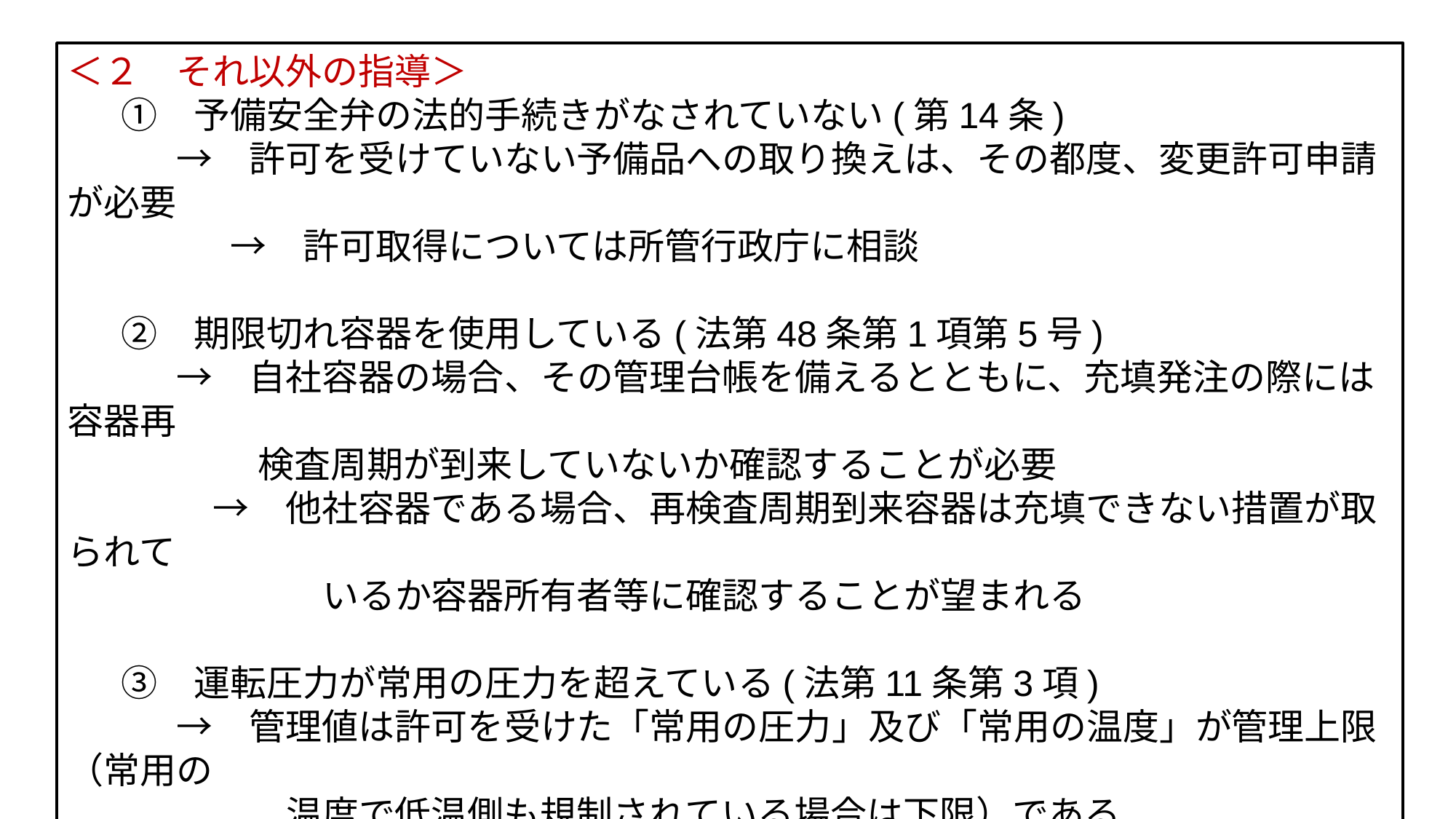

＜２　それ以外の指導＞
 　①　予備安全弁の法的手続きがなされていない(第14条)
　　　→　許可を受けていない予備品への取り換えは、その都度、変更許可申請が必要
 　　　　→　許可取得については所管行政庁に相談

 　②　期限切れ容器を使用している(法第48条第1項第5号)
　　　→　自社容器の場合、その管理台帳を備えるとともに、充填発注の際には容器再
　　　　　 検査周期が到来していないか確認することが必要
　　　　→　他社容器である場合、再検査周期到来容器は充填できない措置が取られて
　　　　　　　いるか容器所有者等に確認することが望まれる

 　③　運転圧力が常用の圧力を超えている(法第11条第3項)
　　　→　管理値は許可を受けた「常用の圧力」及び「常用の温度」が管理上限（常用の
　　　　　　温度で低温側も規制されている場合は下限）である
　 　　　→　圧力又は温度が許可の範囲を超える場合は範囲内におさまるように運転条
　　　　　　　件を見直すか常用の圧力、常用の温度の変更にかかる許可を受ける
　 　　　　→　許可の取得にあっては所管行政庁に相談されたい